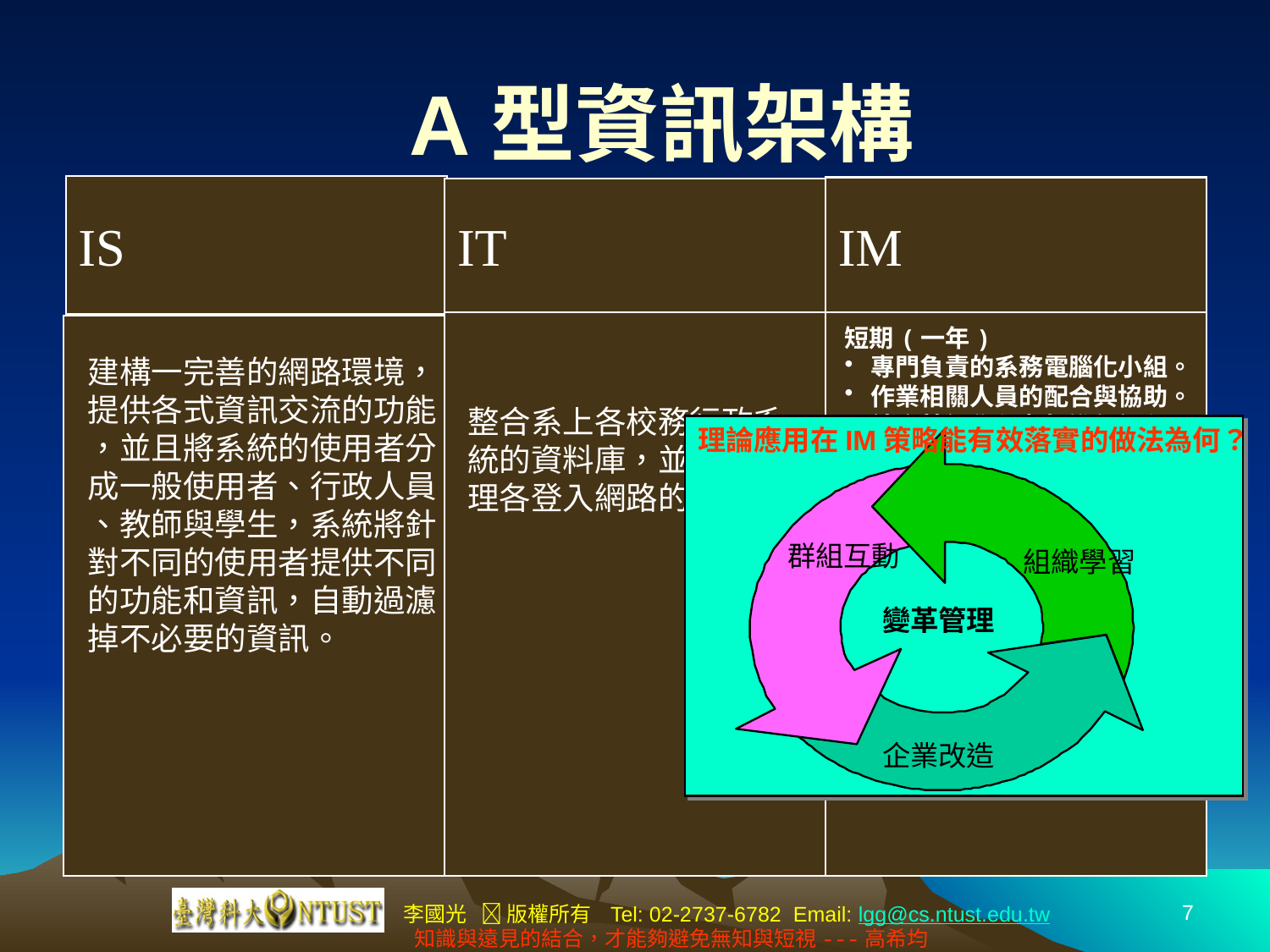

# A型資訊架構
IS
IM
IT

短期(一年)
專門負責的系務電腦化小組。
作業相關人員的配合與協助。
結合英語學程老師進行課程教授。
考慮延聘許多具實務經驗剛從公司退休的高階工程師。
成立一個整體性有系統的畢業生家族機制－系友會。
加強系學會的功能與管理（資服團）。
導師制的設計。
群組的心理建設。
系文徵稿活動，可結合課程內容。
建構一完善的網路環境，
提供各式資訊交流的功能
，並且將系統的使用者分
成一般使用者、行政人員
、教師與學生，系統將針
對不同的使用者提供不同
的功能和資訊，自動過濾
掉不必要的資訊。

整合系上各校務行政系統的資料庫，並有效管理各登入網路的使用者。

理論應用在IM策略能有效落實的做法為何？

群組互動
組織學習

變革管理

企業改造
7